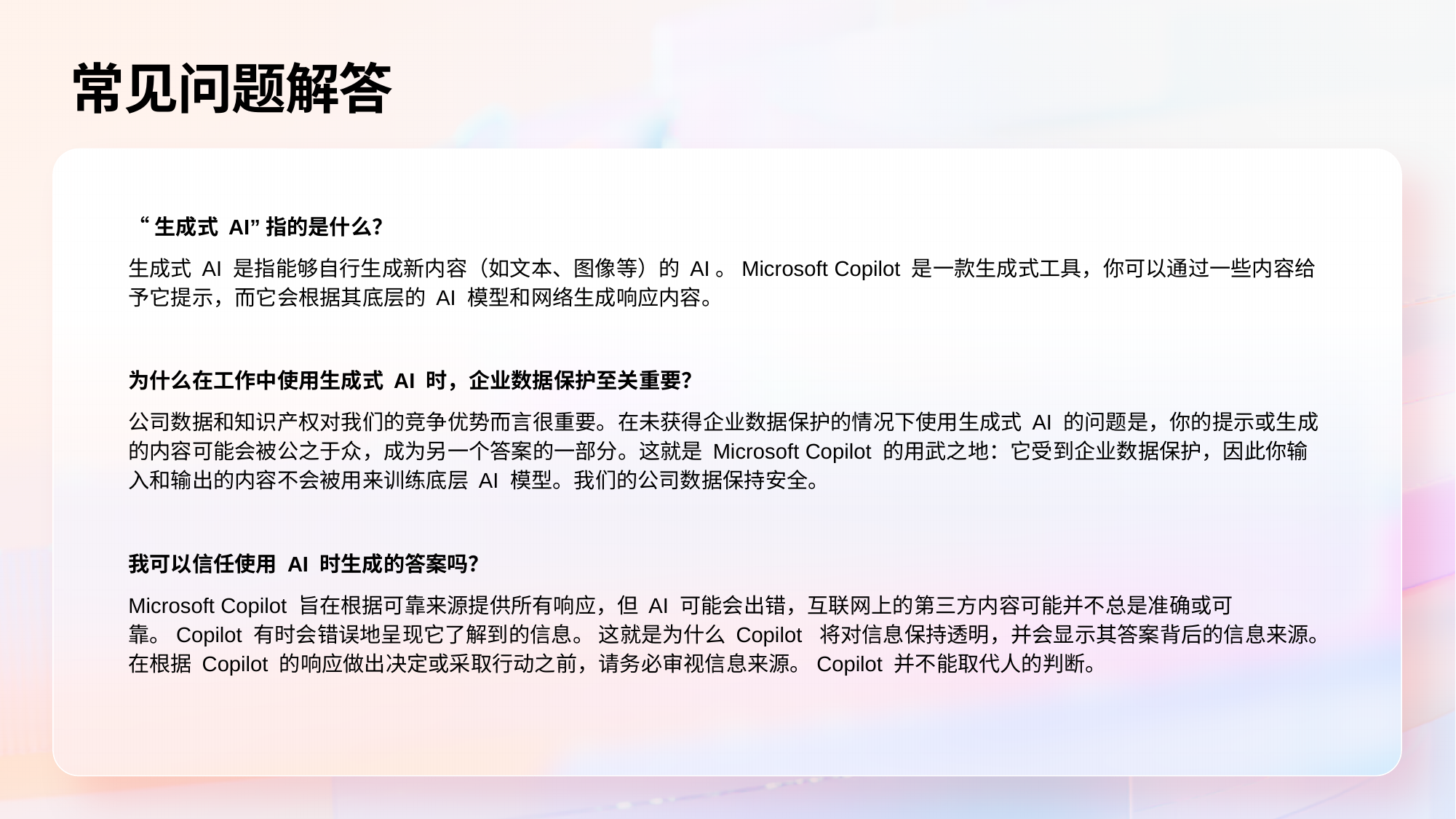

常见问题解答

“生成式 AI”指的是什么？
生成式 AI 是指能够自行生成新内容（如文本、图像等）的 AI。Microsoft Copilot 是一款生成式工具，你可以通过一些内容给予它提示，而它会根据其底层的 AI 模型和网络生成响应内容。
为什么在工作中使用生成式 AI 时，企业数据保护至关重要？
公司数据和知识产权对我们的竞争优势而言很重要。在未获得企业数据保护的情况下使用生成式 AI 的问题是，你的提示或生成的内容可能会被公之于众，成为另一个答案的一部分。这就是 Microsoft Copilot 的用武之地：它受到企业数据保护，因此你输入和输出的内容不会被用来训练底层 AI 模型。我们的公司数据保持安全。
我可以信任使用 AI 时生成的答案吗？
Microsoft Copilot 旨在根据可靠来源提供所有响应，但 AI 可能会出错，互联网上的第三方内容可能并不总是准确或可靠。Copilot 有时会错误地呈现它了解到的信息。 这就是为什么 Copilot  将对信息保持透明，并会显示其答案背后的信息来源。在根据 Copilot 的响应做出决定或采取行动之前，请务必审视信息来源。Copilot 并不能取代人的判断。